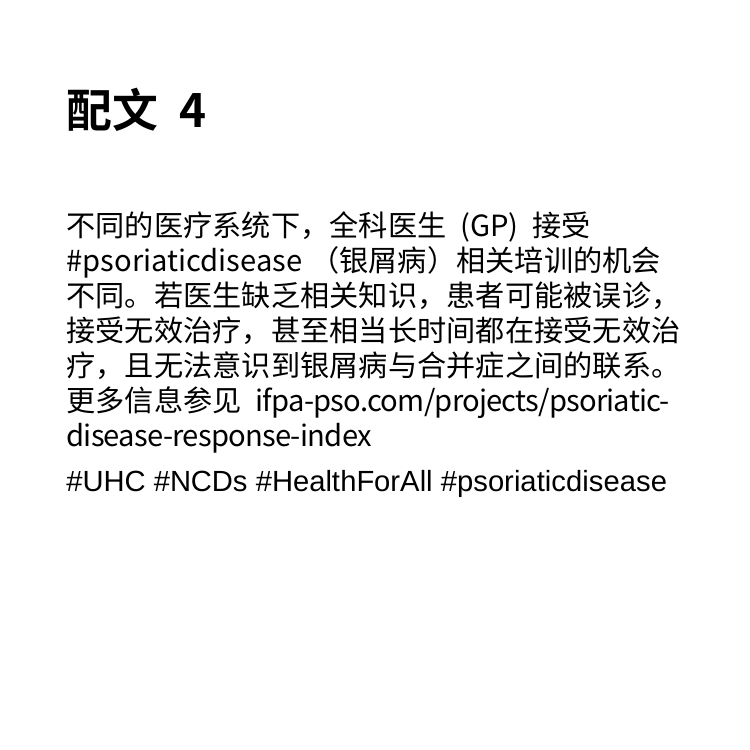

# 配文 4
不同的医疗系统下，全科医生 (GP) 接受 #psoriaticdisease（银屑病）相关培训的机会不同。若医生缺乏相关知识，患者可能被误诊，接受无效治疗，甚至相当长时间都在接受无效治疗，且无法意识到银屑病与合并症之间的联系。更多信息参见 ifpa-pso.com/projects/psoriatic-disease-response-index
#UHC #NCDs #HealthForAll #psoriaticdisease